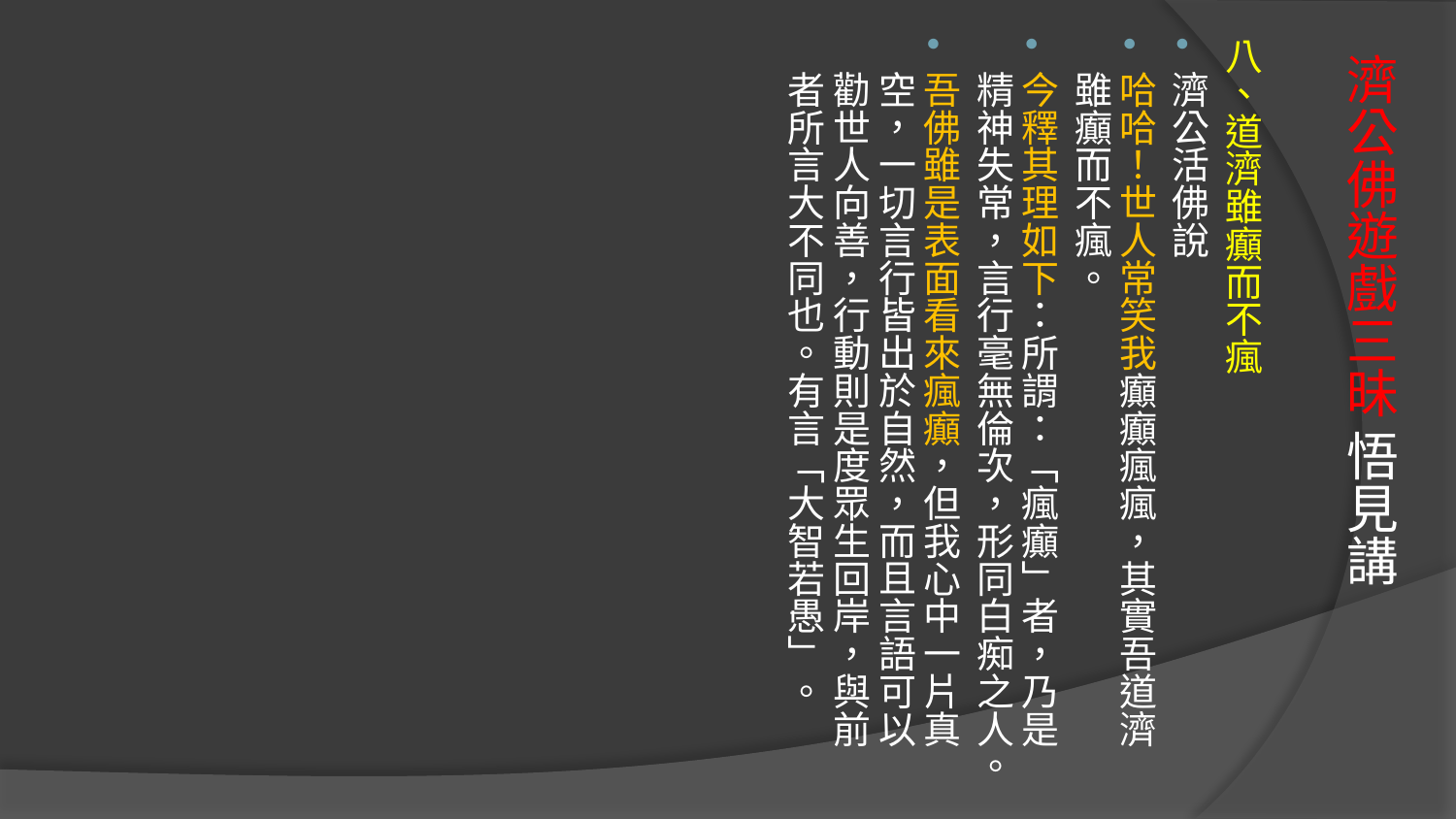

八、道濟雖癲而不瘋
濟公活佛說
哈哈！世人常笑我癲癲瘋瘋，其實吾道濟雖癲而不瘋。
今釋其理如下：所謂：「瘋癲」者，乃是精神失常，言行毫無倫次，形同白痴之人。
吾佛雖是表面看來瘋癲，但我心中一片真空，一切言行皆出於自然，而且言語可以勸世人向善，行動則是度眾生回岸，與前者所言大不同也。有言「大智若愚」。

# 濟公佛遊戲三昧 悟見講